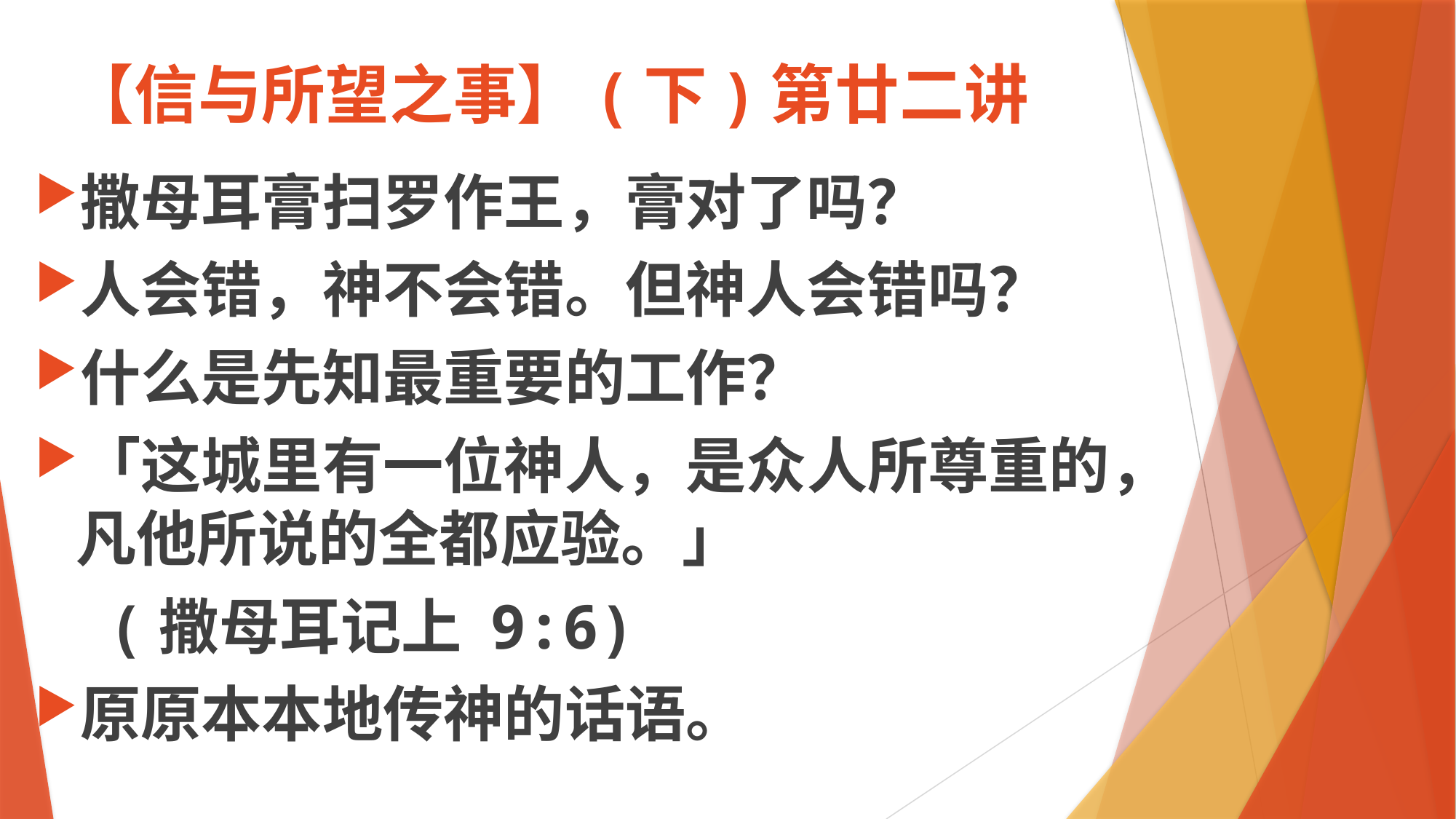

# 【信与所望之事】(下)第廿二讲
撒母耳膏扫罗作王，膏对了吗？
人会错，神不会错。但神人会错吗？
什么是先知最重要的工作？
「这城里有一位神人，是众人所尊重的，凡他所说的全都应验。」
  (撒母耳记上 9:6)
原原本本地传神的话语。